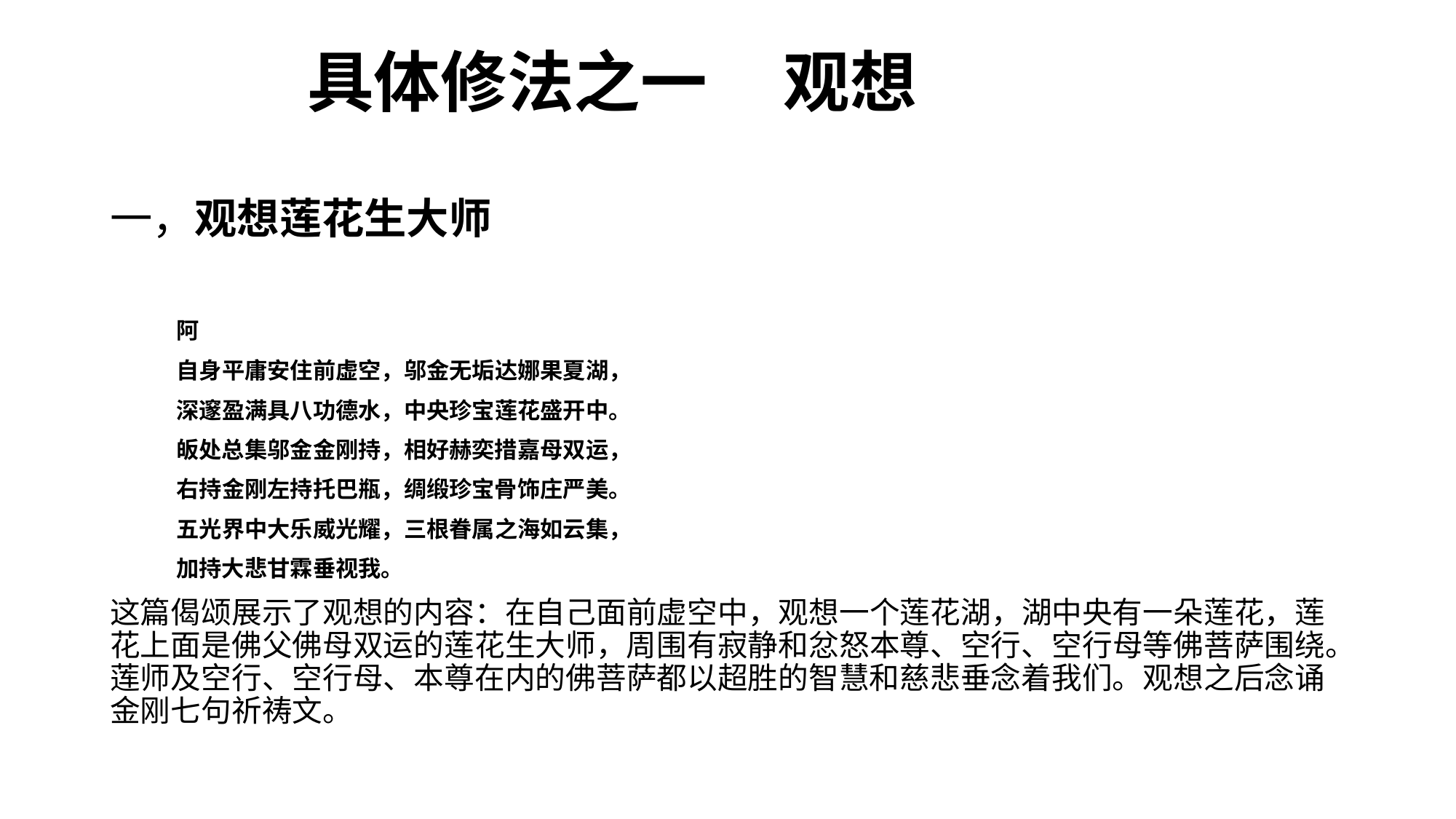

# 具体修法之一     观想

一，观想莲花生大师

            阿
            自身平庸安住前虚空，邬金无垢达娜果夏湖，
            深邃盈满具八功德水，中央珍宝莲花盛开中。
            皈处总集邬金金刚持，相好赫奕措嘉母双运，
            右持金刚左持托巴瓶，绸缎珍宝骨饰庄严美。
            五光界中大乐威光耀，三根眷属之海如云集，
            加持大悲甘霖垂视我。
这篇偈颂展示了观想的内容：在自己面前虚空中，观想一个莲花湖，湖中央有一朵莲花，莲花上面是佛父佛母双运的莲花生大师，周围有寂静和忿怒本尊、空行、空行母等佛菩萨围绕。莲师及空行、空行母、本尊在内的佛菩萨都以超胜的智慧和慈悲垂念着我们。观想之后念诵金刚七句祈祷文。